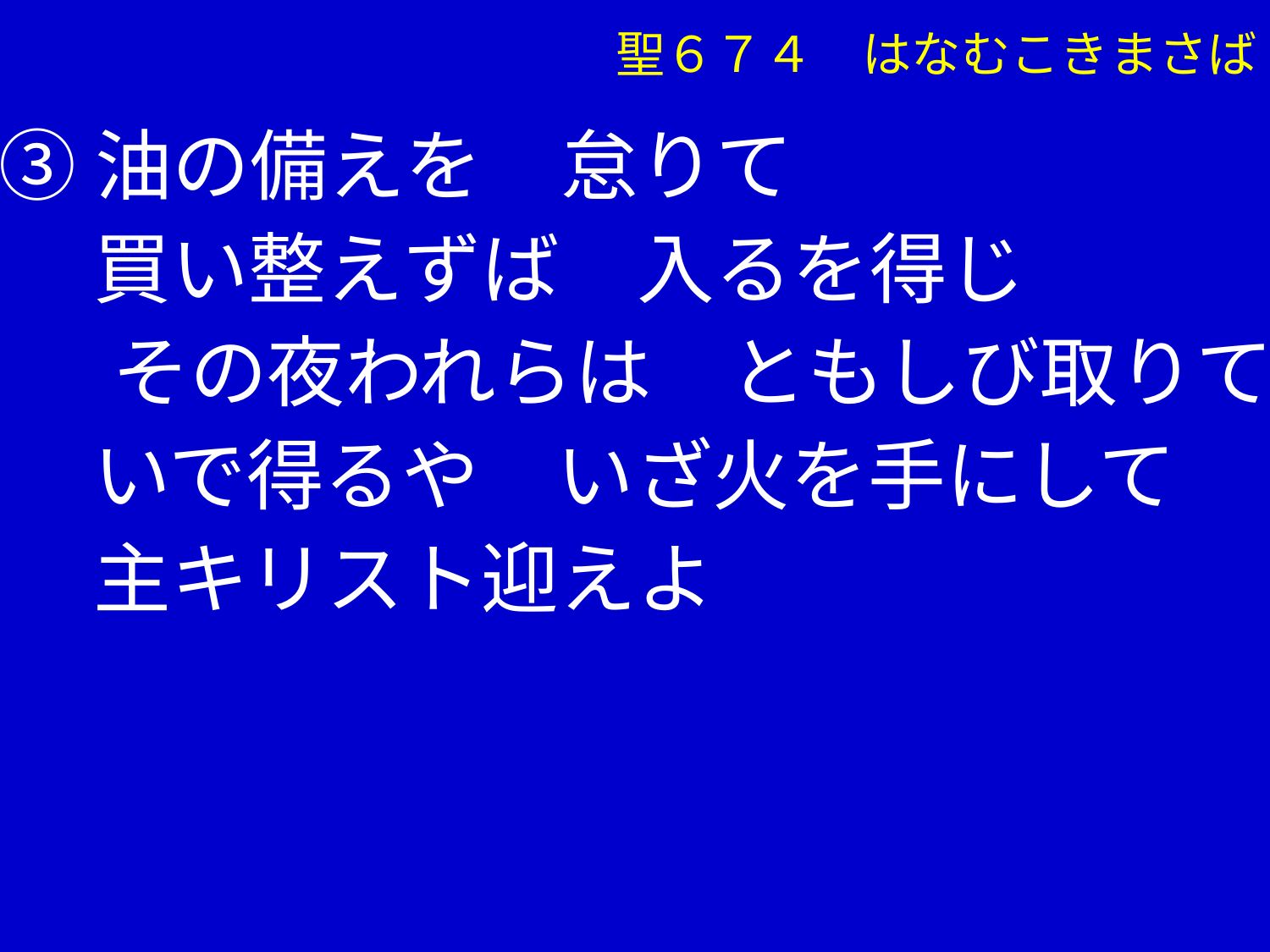

聖６７４　はなむこきまさば
③油の備えを　怠りて
　 買い整えずば　入るを得じ
 　その夜われらは　ともしび取りて
　 いで得るや　いざ火を手にして
　 主キリスト迎えよ